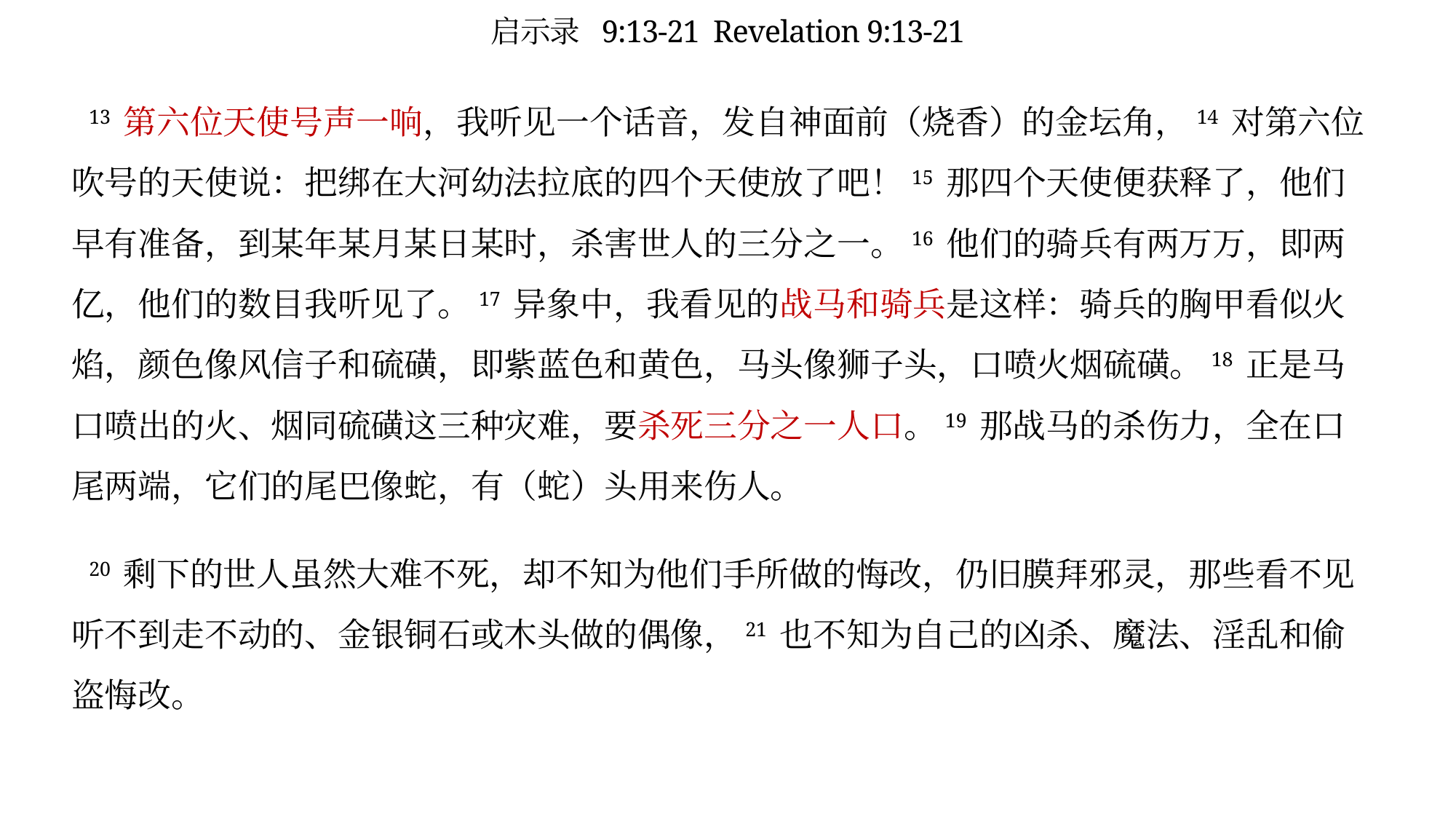

# 启示录  9:13-21  Revelation 9:13-21
  13 第六位天使号声一响，我听见一个话音，发自神面前（烧香）的金坛角，14 对第六位吹号的天使说：把绑在大河幼法拉底的四个天使放了吧！15 那四个天使便获释了，他们早有准备，到某年某月某日某时，杀害世人的三分之一。16 他们的骑兵有两万万，即两亿，他们的数目我听见了。17 异象中，我看见的战马和骑兵是这样：骑兵的胸甲看似火焰，颜色像风信子和硫磺，即紫蓝色和黄色，马头像狮子头，口喷火烟硫磺。18 正是马口喷出的火、烟同硫磺这三种灾难，要杀死三分之一人口。19 那战马的杀伤力，全在口尾两端，它们的尾巴像蛇，有（蛇）头用来伤人。
  20 剩下的世人虽然大难不死，却不知为他们手所做的悔改，仍旧膜拜邪灵，那些看不见听不到走不动的、金银铜石或木头做的偶像，21 也不知为自己的凶杀、魔法、淫乱和偷盗悔改。